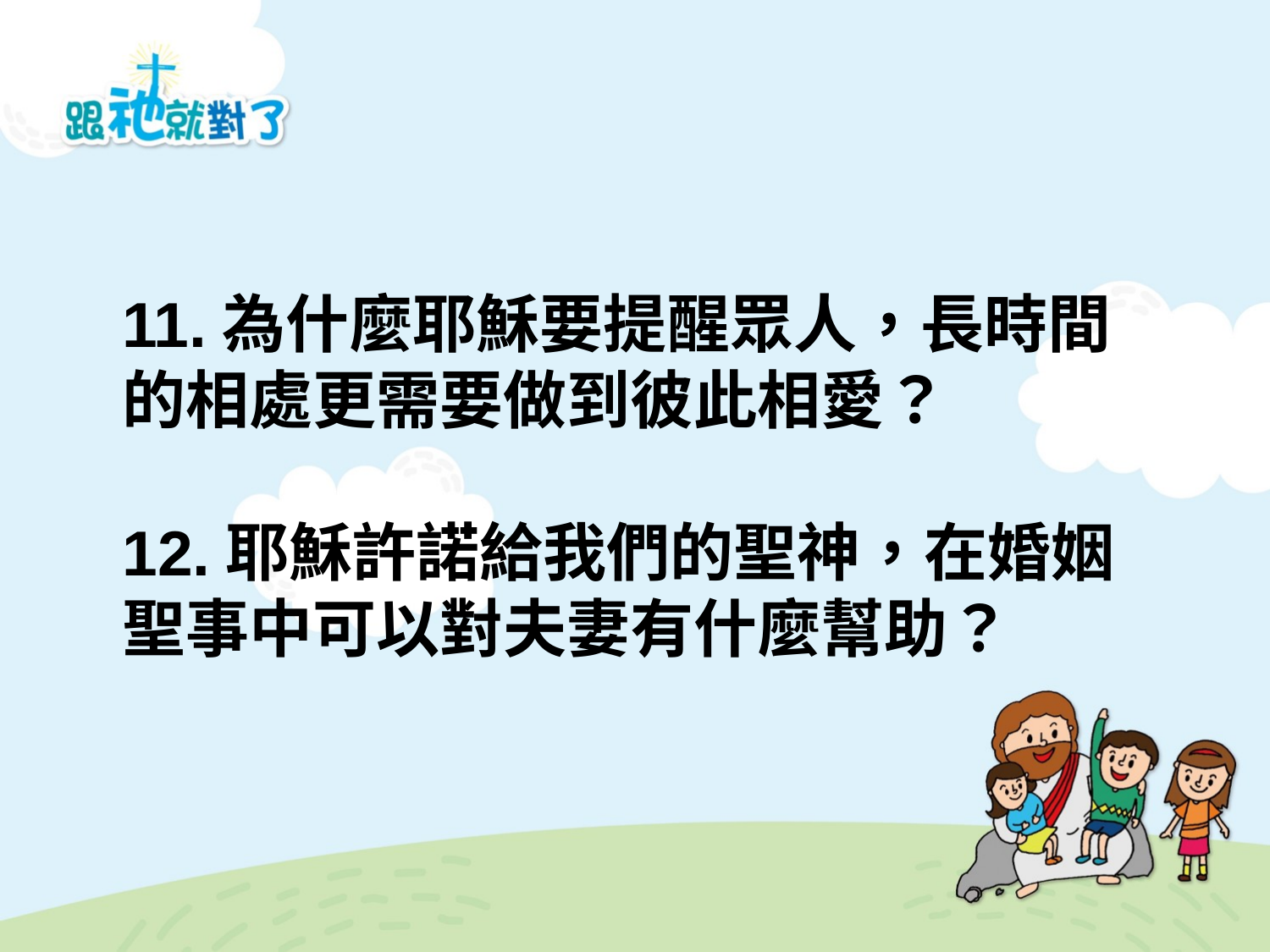

11.為什麼耶穌要提醒眾人，長時間的相處更需要做到彼此相愛？

12.耶穌許諾給我們的聖神，在婚姻聖事中可以對夫妻有什麼幫助？